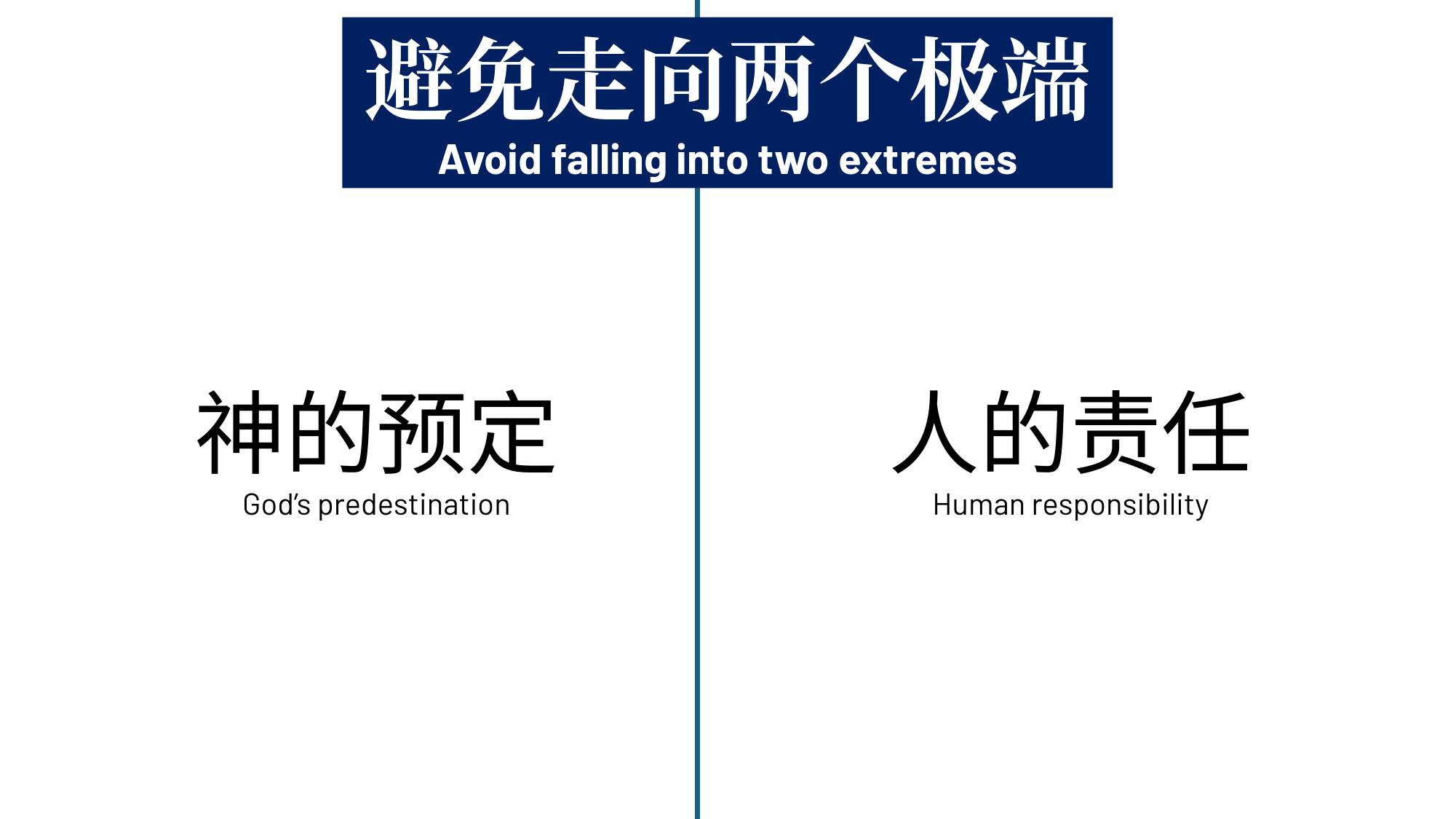

避免走向两个极端
Avoid falling into two extremes
神的预定
God’s predestination
人的责任
Human responsibility